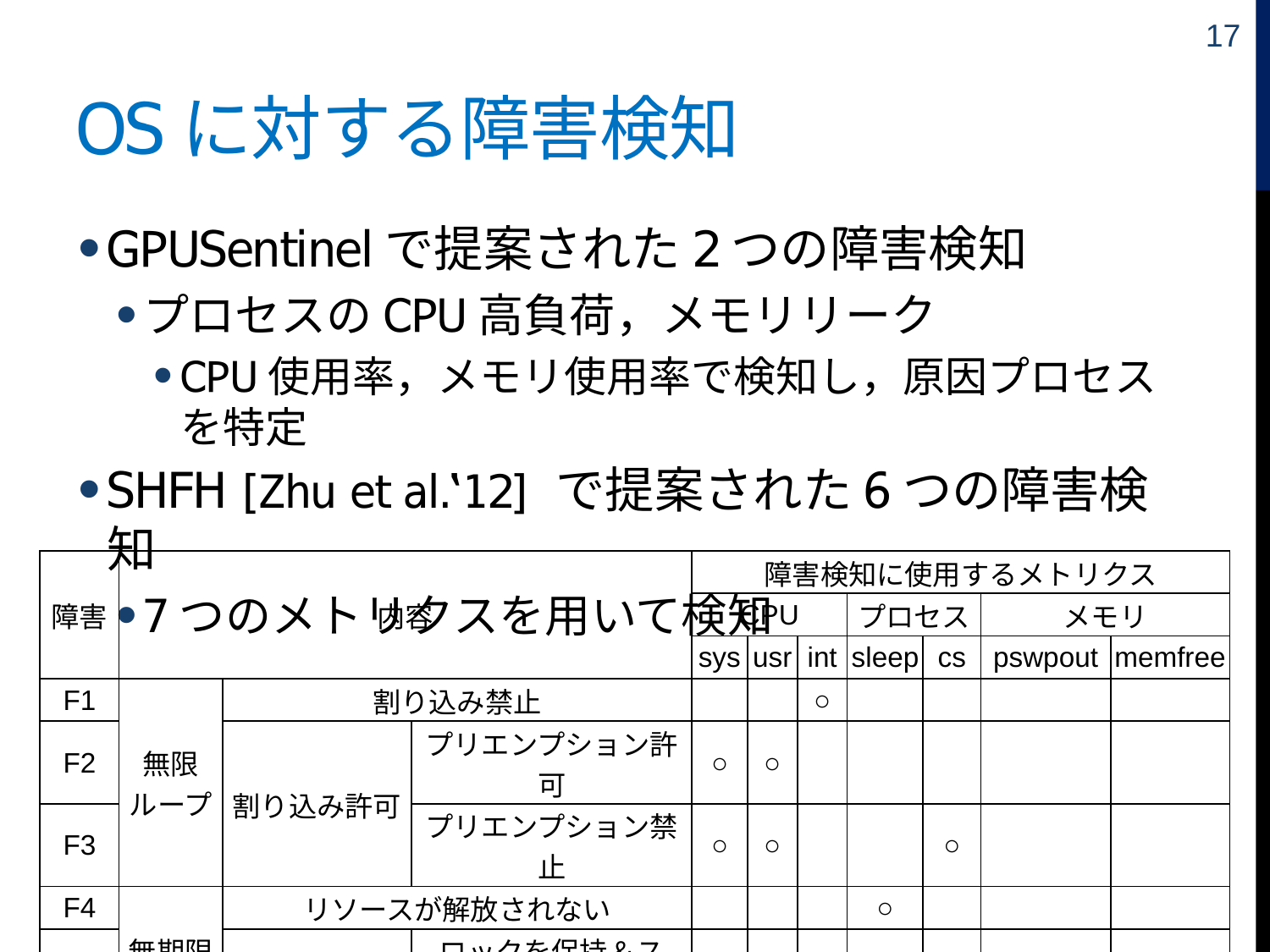

17
# OSに対する障害検知
GPUSentinelで提案された2つの障害検知
プロセスのCPU高負荷，メモリリーク
CPU使用率，メモリ使用率で検知し，原因プロセスを特定
SHFH [Zhu et al.‘12] で提案された6つの障害検知
7つのメトリクスを用いて検知
| 障害 | 内容 |  |  | 障害検知に使用するメトリクス |  |  |  |  |  |  |
| --- | --- | --- | --- | --- | --- | --- | --- | --- | --- | --- |
|  |  |  |  | CPU |  |  | プロセス |  | メモリ |  |
|  |  |  |  | sys | usr | int | sleep | cs | pswpout | memfree |
| F1 | 無限 ループ | 割り込み禁止 |  |  |  | ○ |  |  |  |  |
| F2 |  | 割り込み許可 | プリエンプション許可 | ○ | ○ |  |  |  |  |  |
| F3 |  |  | プリエンプション禁止 | ○ | ○ |  |  | ○ |  |  |
| F4 | 無期限待機 | リソースが解放されない |  |  |  |  | ○ |  |  |  |
| F5 |  | リソースを 徐々に解放 | ロックを保持＆スリープ | ○ | ○ |  |  | ○ |  |  |
| F6 |  |  | 異常なリソース消費 |  |  |  |  |  | ○ | ○ |